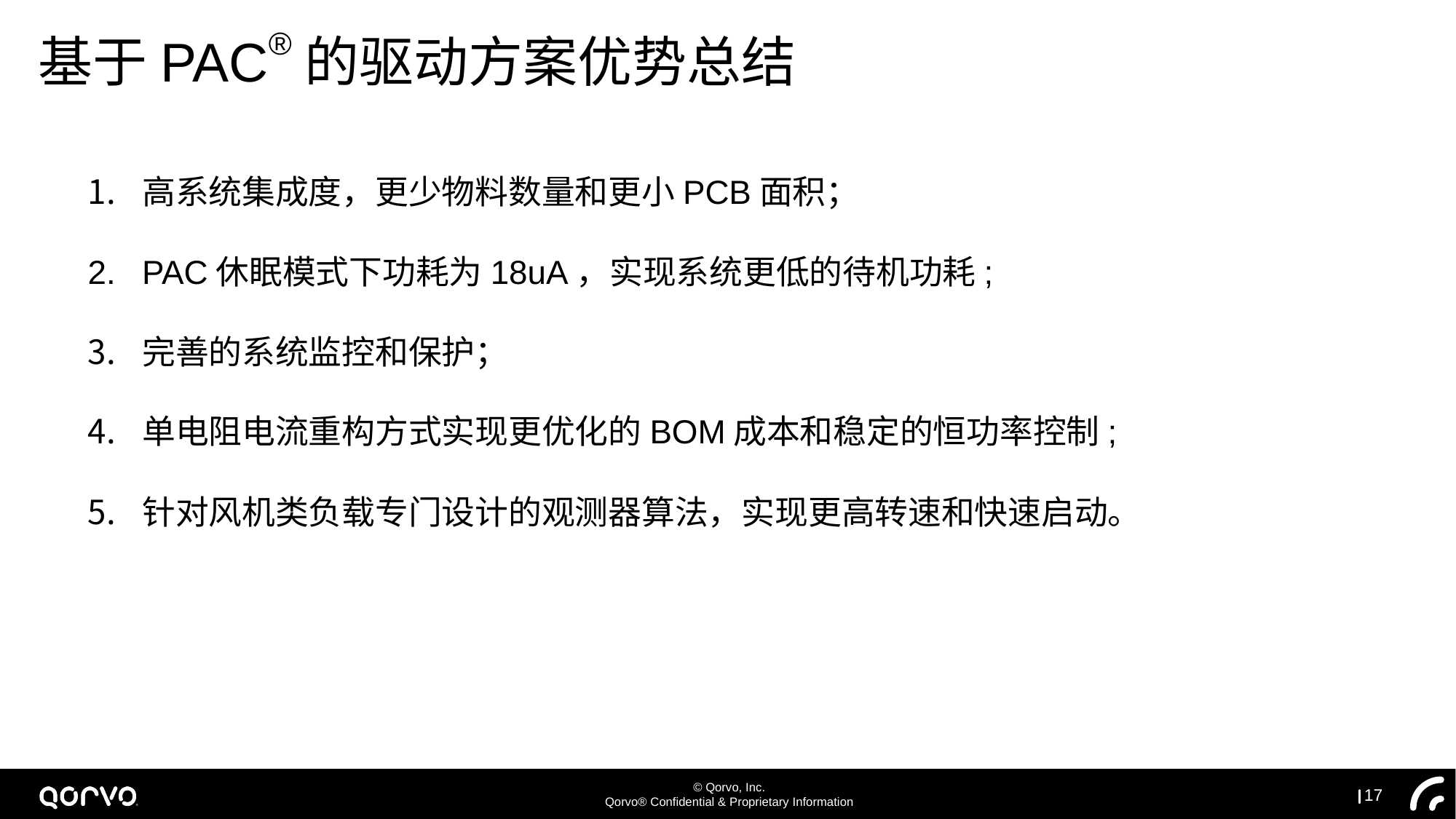

# 基于PAC®的驱动方案优势总结
高系统集成度，更少物料数量和更小PCB面积；

PAC休眠模式下功耗为18uA，实现系统更低的待机功耗;

完善的系统监控和保护；

单电阻电流重构方式实现更优化的BOM成本和稳定的恒功率控制;

针对风机类负载专门设计的观测器算法，实现更高转速和快速启动。